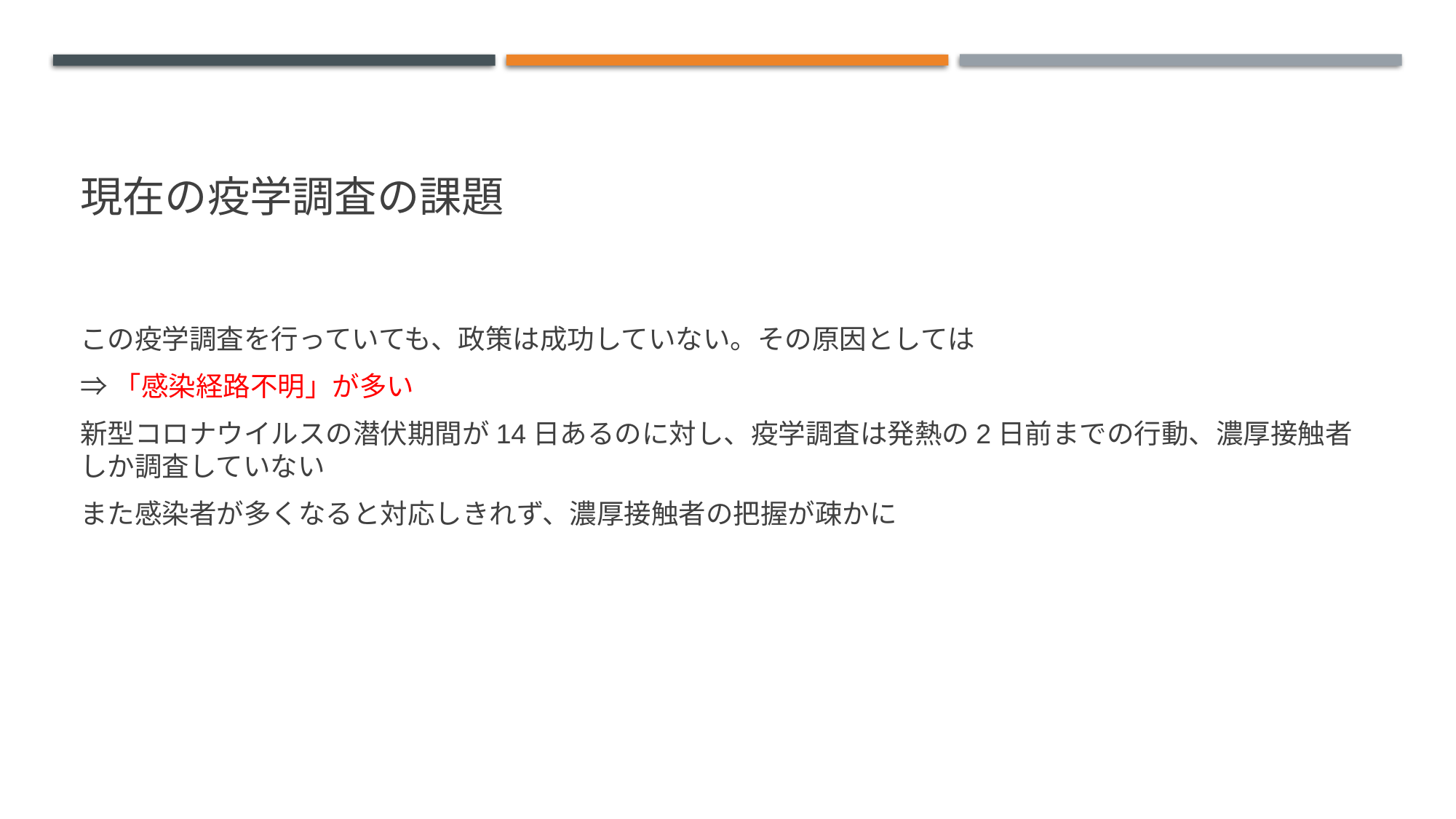

# 現在の疫学調査の課題
この疫学調査を行っていても、政策は成功していない。その原因としては
⇒「感染経路不明」が多い
新型コロナウイルスの潜伏期間が14日あるのに対し、疫学調査は発熱の2日前までの行動、濃厚接触者しか調査していない
また感染者が多くなると対応しきれず、濃厚接触者の把握が疎かに